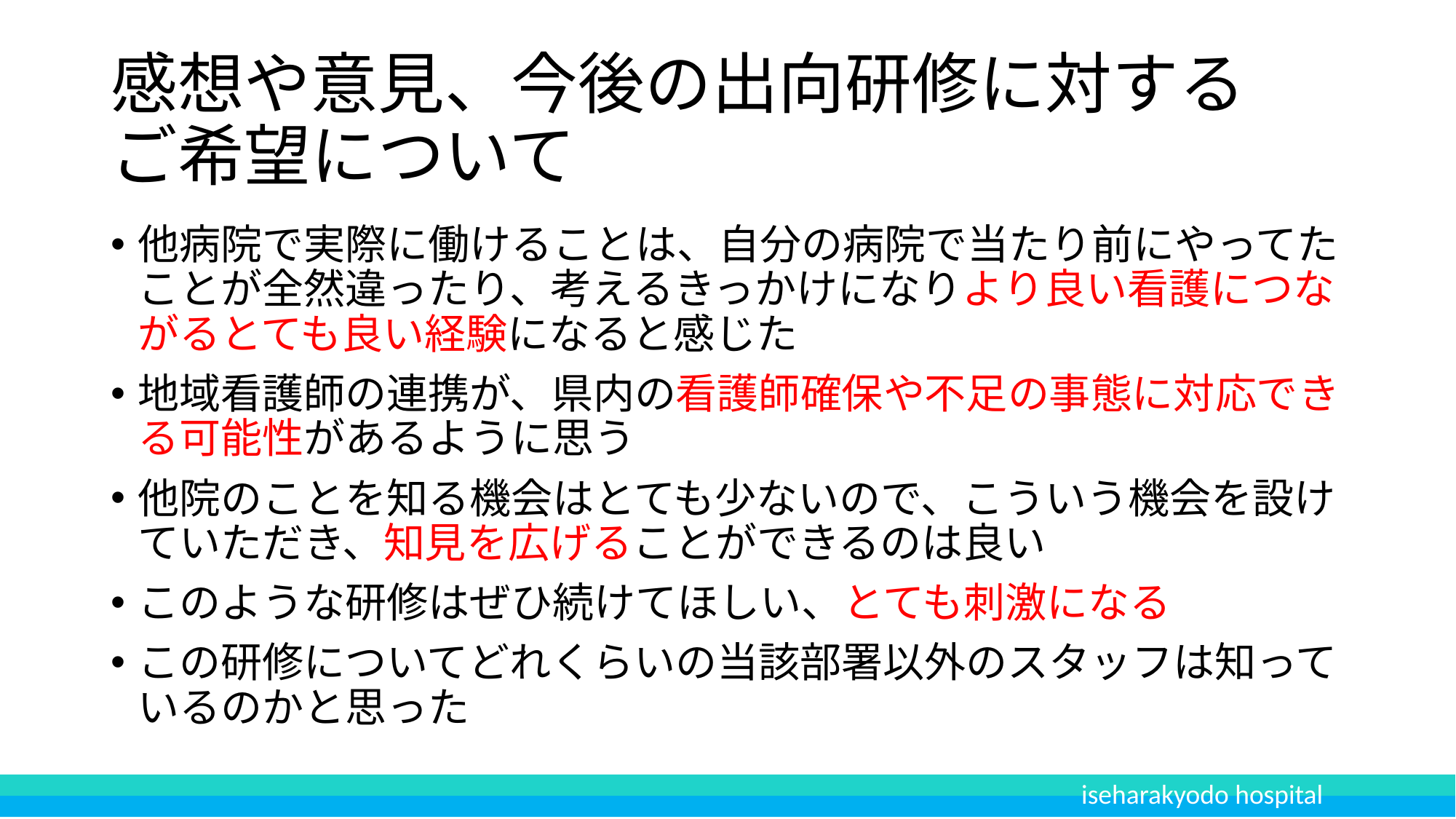

# 感想や意見、今後の出向研修に対する ご希望について
他病院で実際に働けることは、自分の病院で当たり前にやってたことが全然違ったり、考えるきっかけになりより良い看護につながるとても良い経験になると感じた
地域看護師の連携が、県内の看護師確保や不足の事態に対応できる可能性があるように思う
他院のことを知る機会はとても少ないので、こういう機会を設けていただき、知見を広げることができるのは良い
このような研修はぜひ続けてほしい、とても刺激になる
この研修についてどれくらいの当該部署以外のスタッフは知っているのかと思った